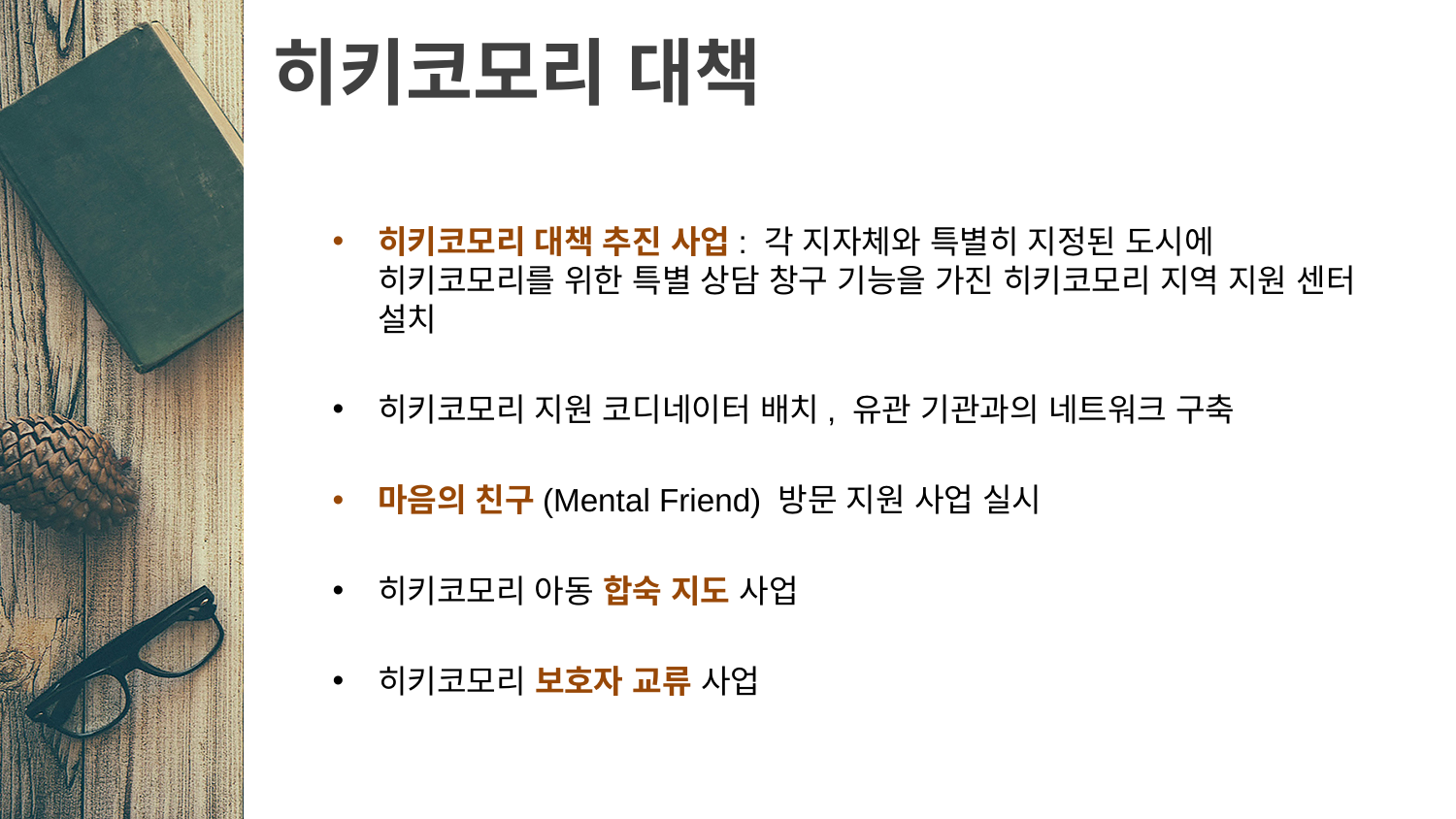

# 히키코모리 대책
히키코모리 대책 추진 사업: 각 지자체와 특별히 지정된 도시에 히키코모리를 위한 특별 상담 창구 기능을 가진 히키코모리 지역 지원 센터 설치

히키코모리 지원 코디네이터 배치, 유관 기관과의 네트워크 구축

마음의 친구(Mental Friend) 방문 지원 사업 실시

히키코모리 아동 합숙 지도 사업

히키코모리 보호자 교류 사업